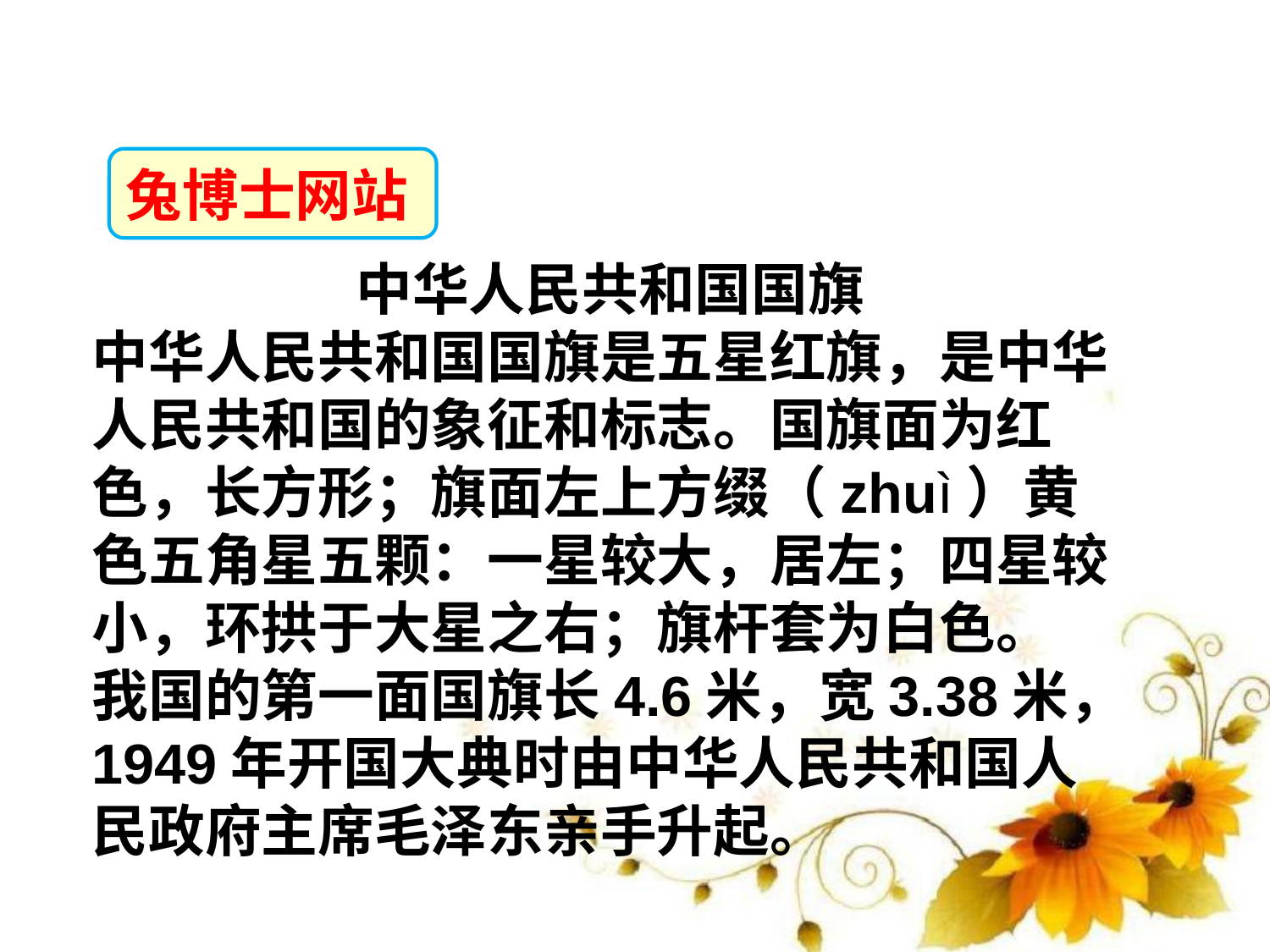

兔博士网站
中华人民共和国国旗
中华人民共和国国旗是五星红旗，是中华人民共和国的象征和标志。国旗面为红色，长方形；旗面左上方缀（zhuì）黄色五角星五颗：一星较大，居左；四星较小，环拱于大星之右；旗杆套为白色。
我国的第一面国旗长4.6米，宽3.38米，1949年开国大典时由中华人民共和国人民政府主席毛泽东亲手升起。